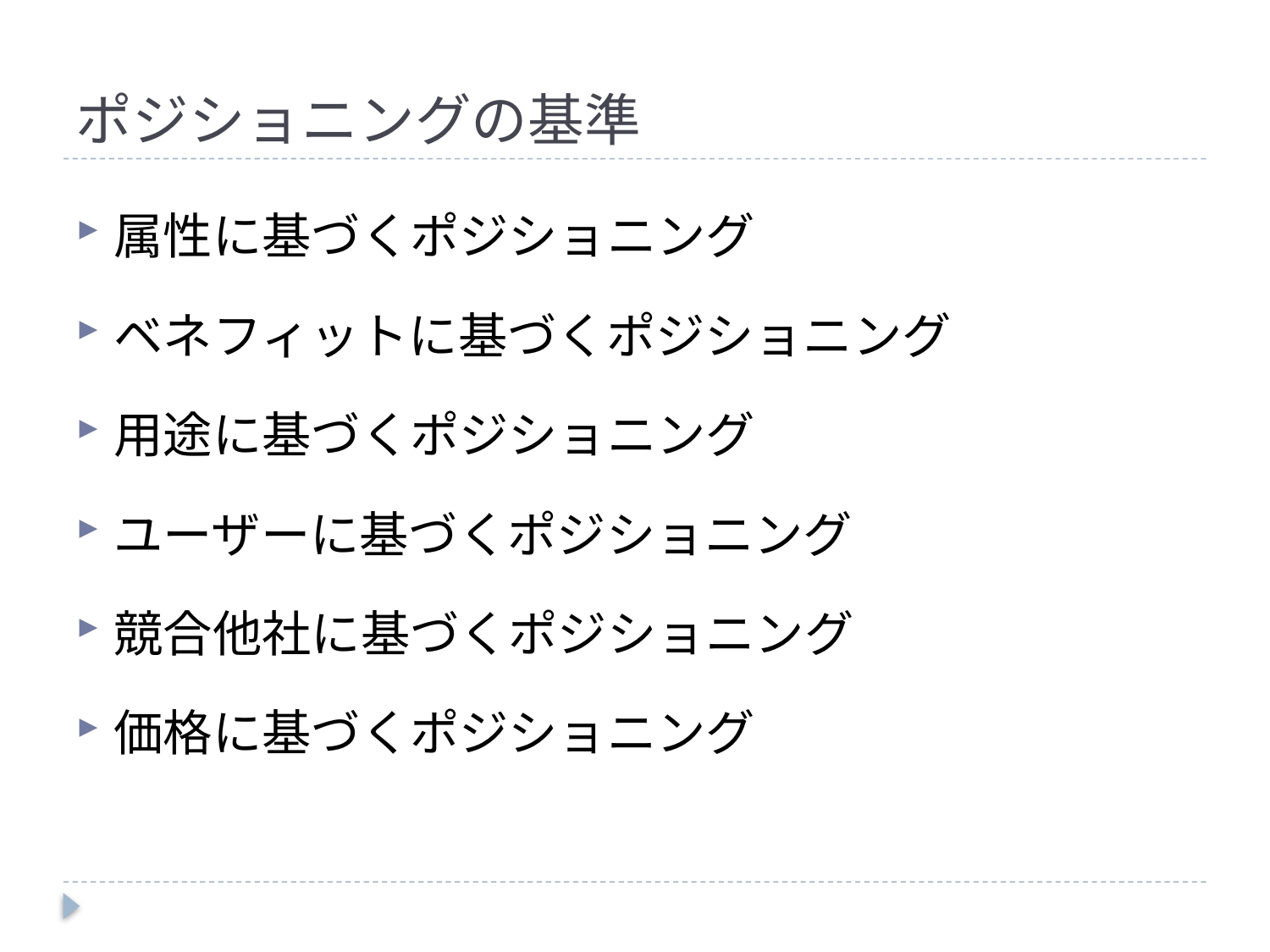

# ポジショニングの基準
属性に基づくポジショニング
ベネフィットに基づくポジショニング
用途に基づくポジショニング
ユーザーに基づくポジショニング
競合他社に基づくポジショニング
価格に基づくポジショニング